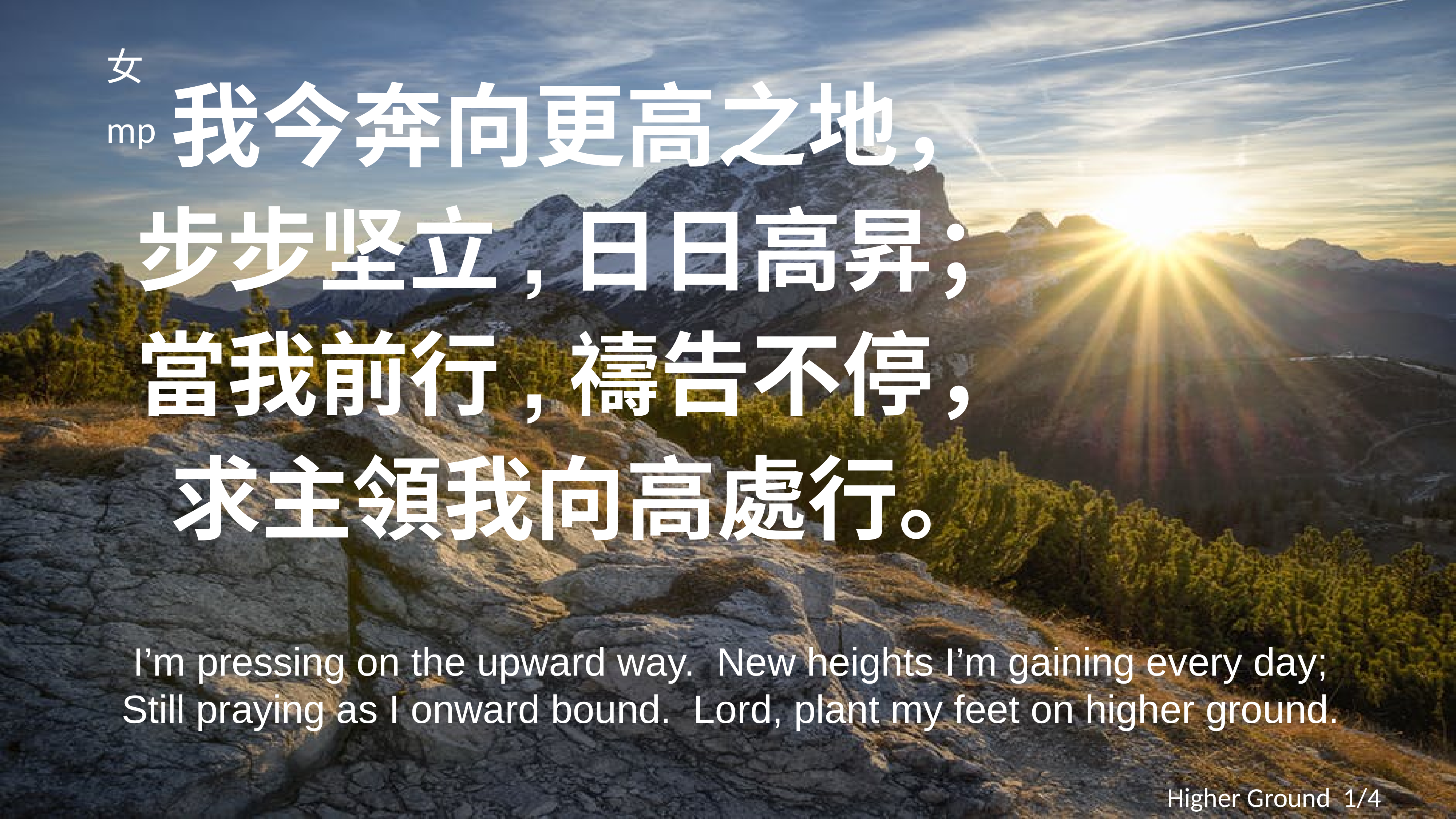

# 我今奔向更高之地，
步步坚立,日日高昇；
當我前行,禱告不停，
求主領我向高處行。
女
mp
I’m pressing on the upward way.  New heights I’m gaining every day;
Still praying as I onward bound.  Lord, plant my feet on higher ground.
Higher Ground  1/4